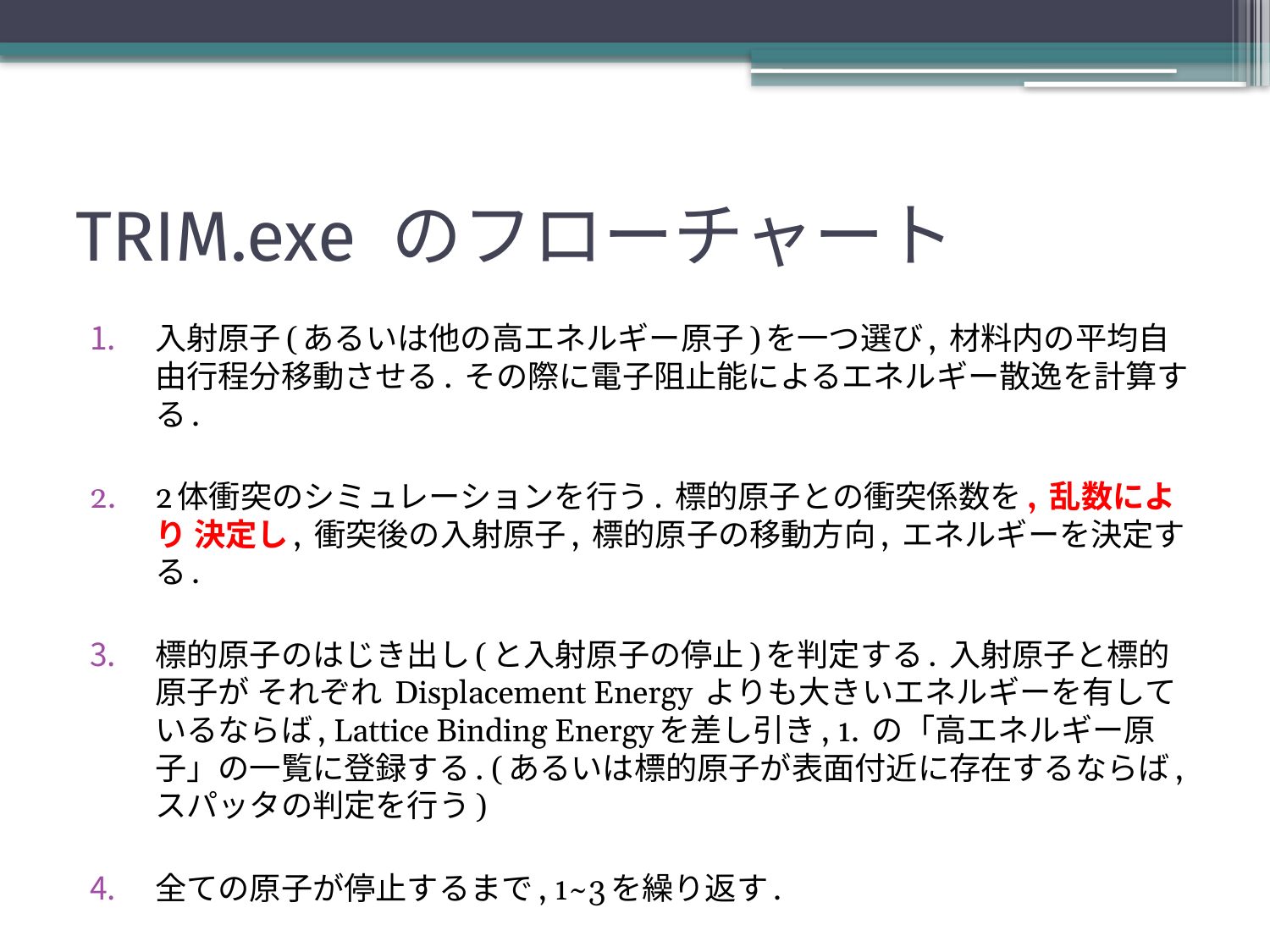

# TRIM.exe のフローチャート
入射原子(あるいは他の高エネルギー原子)を一つ選び, 材料内の平均自由行程分移動させる. その際に電子阻止能によるエネルギー散逸を計算する.

2体衝突のシミュレーションを行う. 標的原子との衝突係数を, 乱数により 決定し, 衝突後の入射原子, 標的原子の移動方向, エネルギーを決定する.

標的原子のはじき出し(と入射原子の停止)を判定する. 入射原子と標的原子が それぞれ Displacement Energy よりも大きいエネルギーを有しているならば, Lattice Binding Energyを差し引き, 1. の「高エネルギー原子」の一覧に登録する. (あるいは標的原子が表面付近に存在するならば, スパッタの判定を行う)

全ての原子が停止するまで, 1~3を繰り返す.